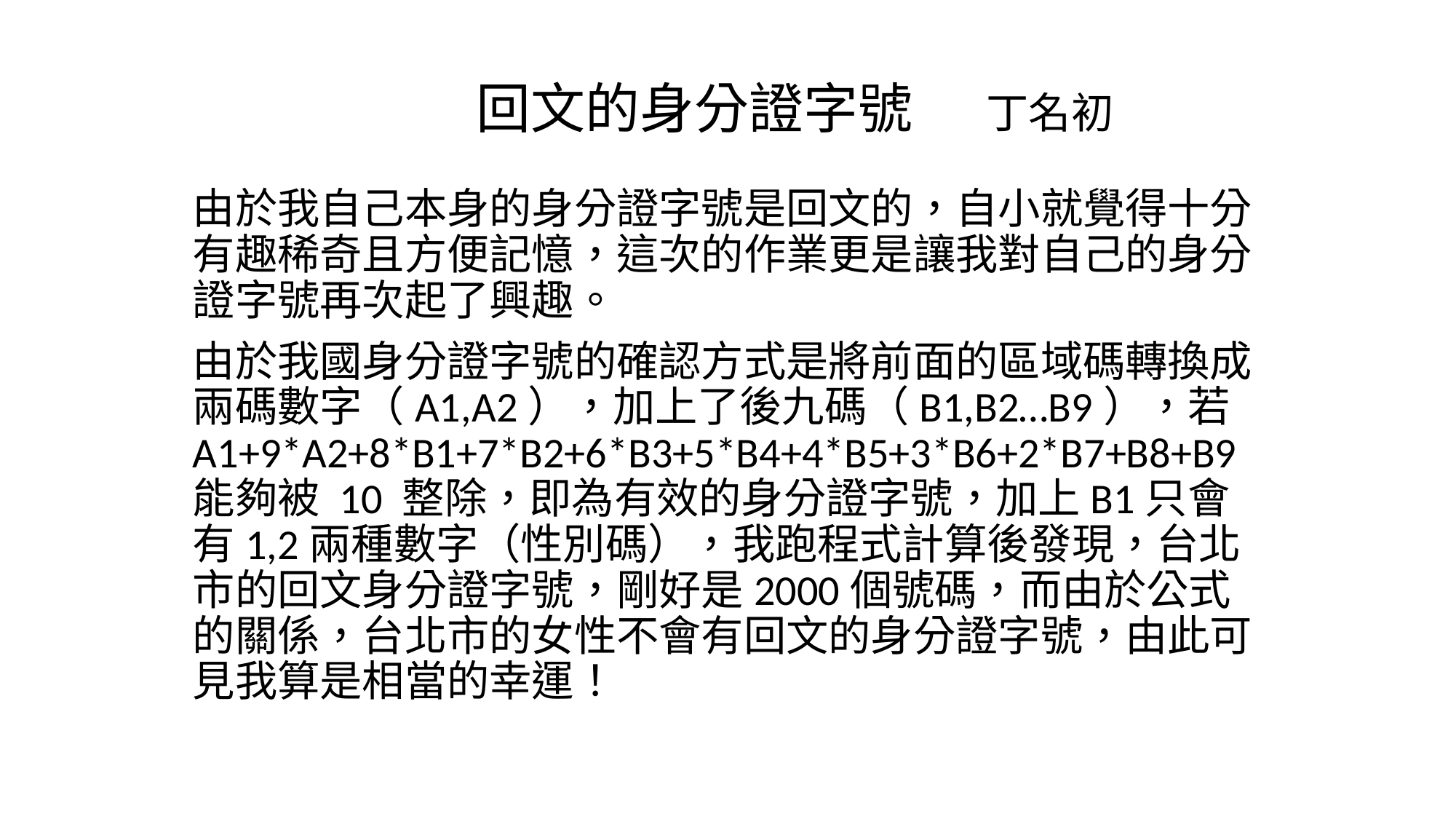

# 回文的身分證字號      丁名初
由於我自己本身的身分證字號是回文的，自小就覺得十分有趣稀奇且方便記憶，這次的作業更是讓我對自己的身分證字號再次起了興趣。
由於我國身分證字號的確認方式是將前面的區域碼轉換成兩碼數字（A1,A2），加上了後九碼（B1,B2…B9），若A1+9*A2+8*B1+7*B2+6*B3+5*B4+4*B5+3*B6+2*B7+B8+B9能夠被 10 整除，即為有效的身分證字號，加上B1只會有1,2兩種數字（性別碼），我跑程式計算後發現，台北市的回文身分證字號，剛好是2000個號碼，而由於公式的關係，台北市的女性不會有回文的身分證字號，由此可見我算是相當的幸運！